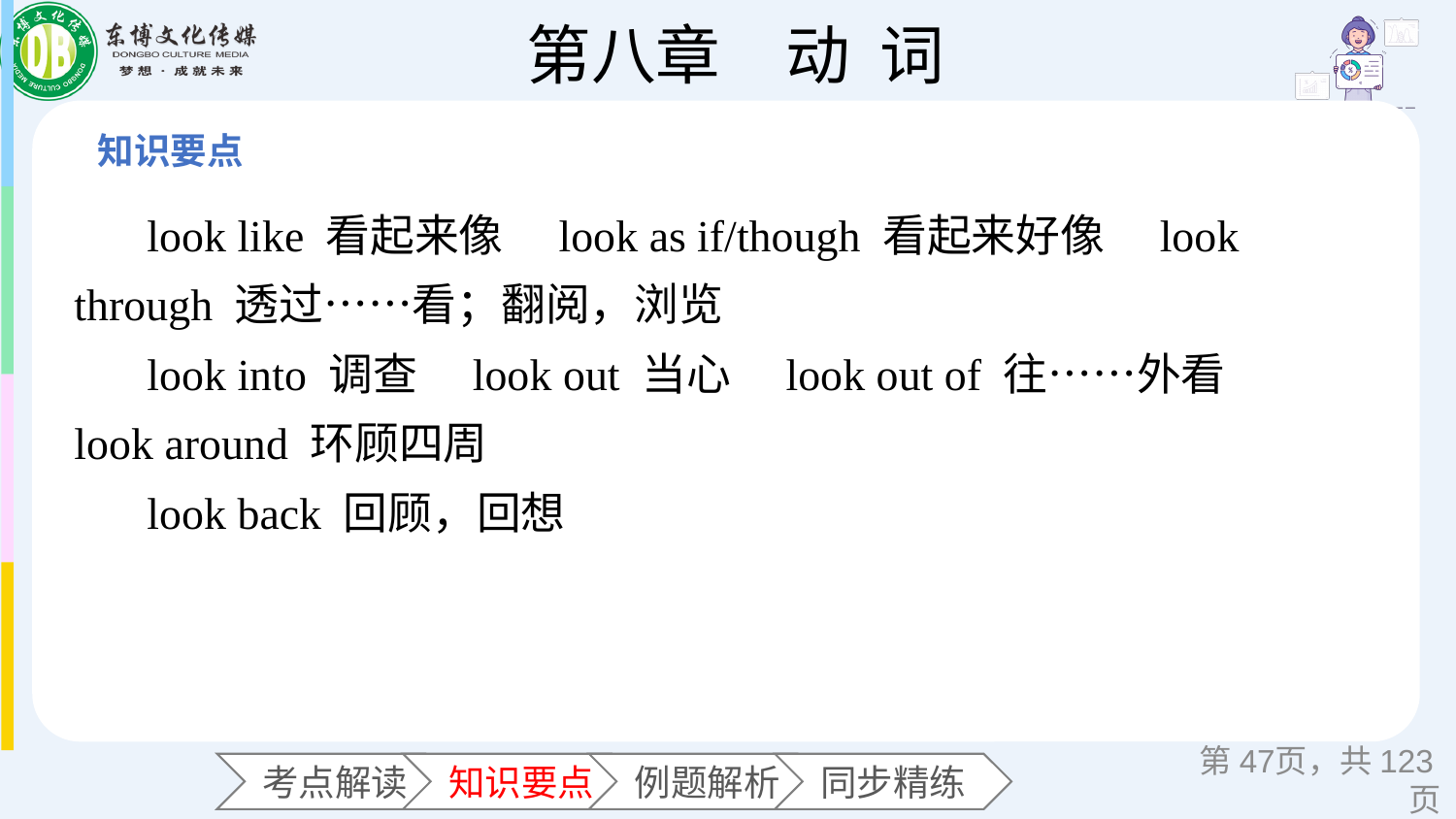

look like 看起来像　look as if/though 看起来好像　look through 透过……看；翻阅，浏览
look into 调查　look out 当心　look out of 往……外看　look around 环顾四周
look back 回顾，回想
第47页，共123页